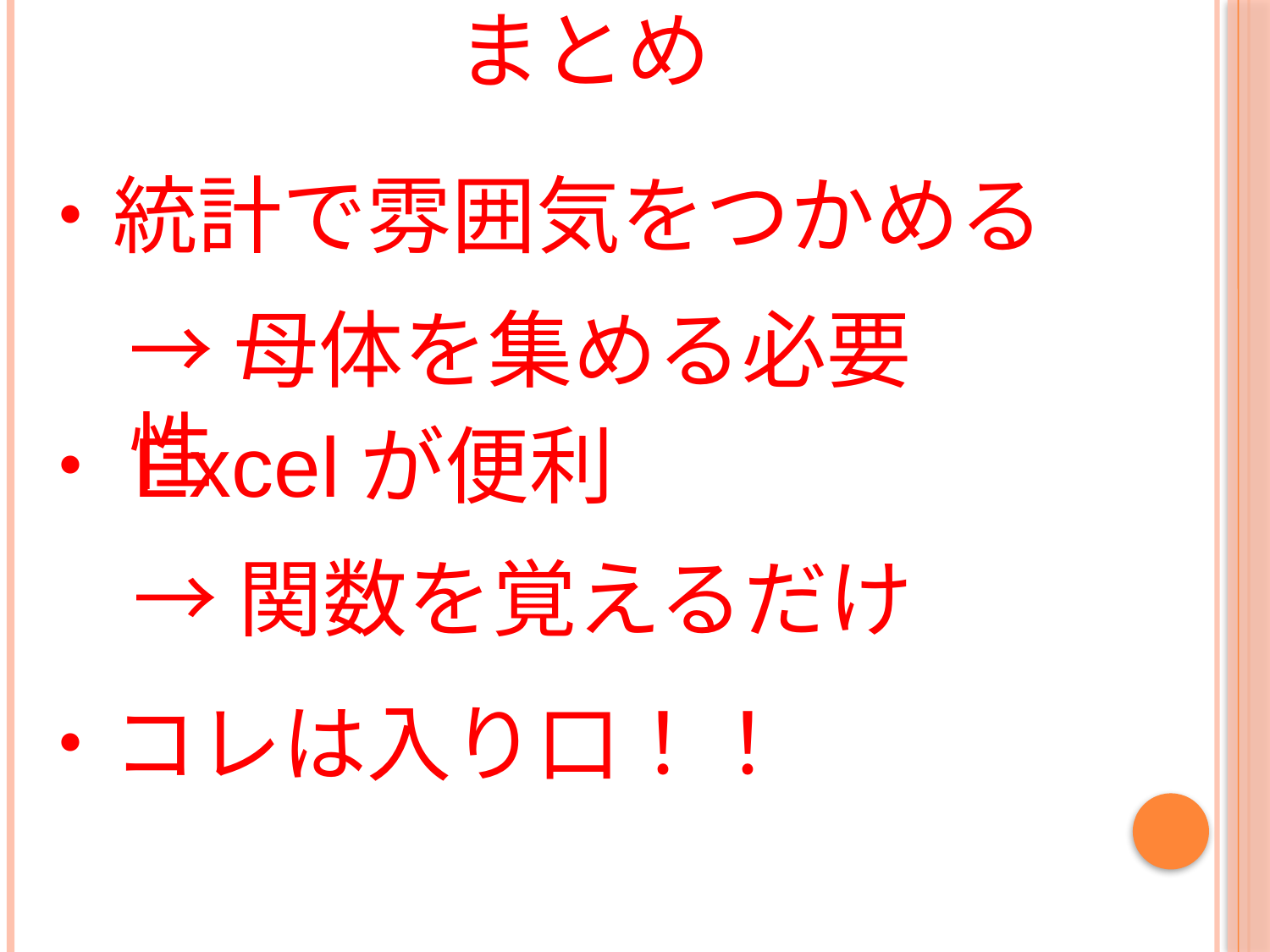

# まとめ
・統計で雰囲気をつかめる
→母体を集める必要性
・Excelが便利
→関数を覚えるだけ
・コレは入り口！！